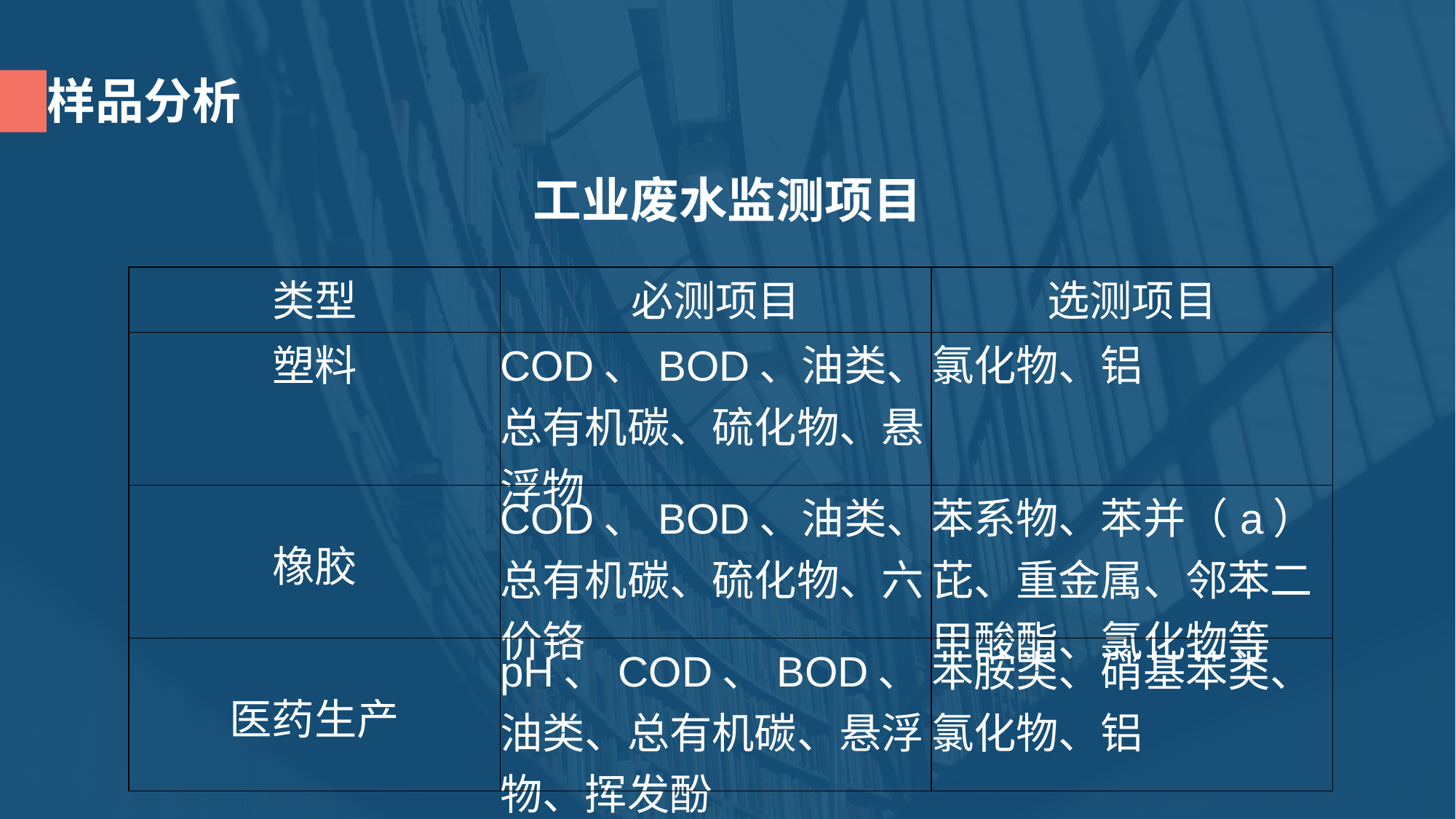

样品分析
工业废水监测项目
| 类型 | 必测项目 | 选测项目 |
| --- | --- | --- |
| 塑料 | COD、BOD、油类、总有机碳、硫化物、悬浮物 | 氯化物、铝 |
| --- | --- | --- |
| 橡胶 | COD、BOD、油类、总有机碳、硫化物、六价铬 | 苯系物、苯并（a）芘、重金属、邻苯二甲酸酯、氯化物等 |
| 医药生产 | pH、COD、BOD、油类、总有机碳、悬浮物、挥发酚 | 苯胺类、硝基苯类、氯化物、铝 |